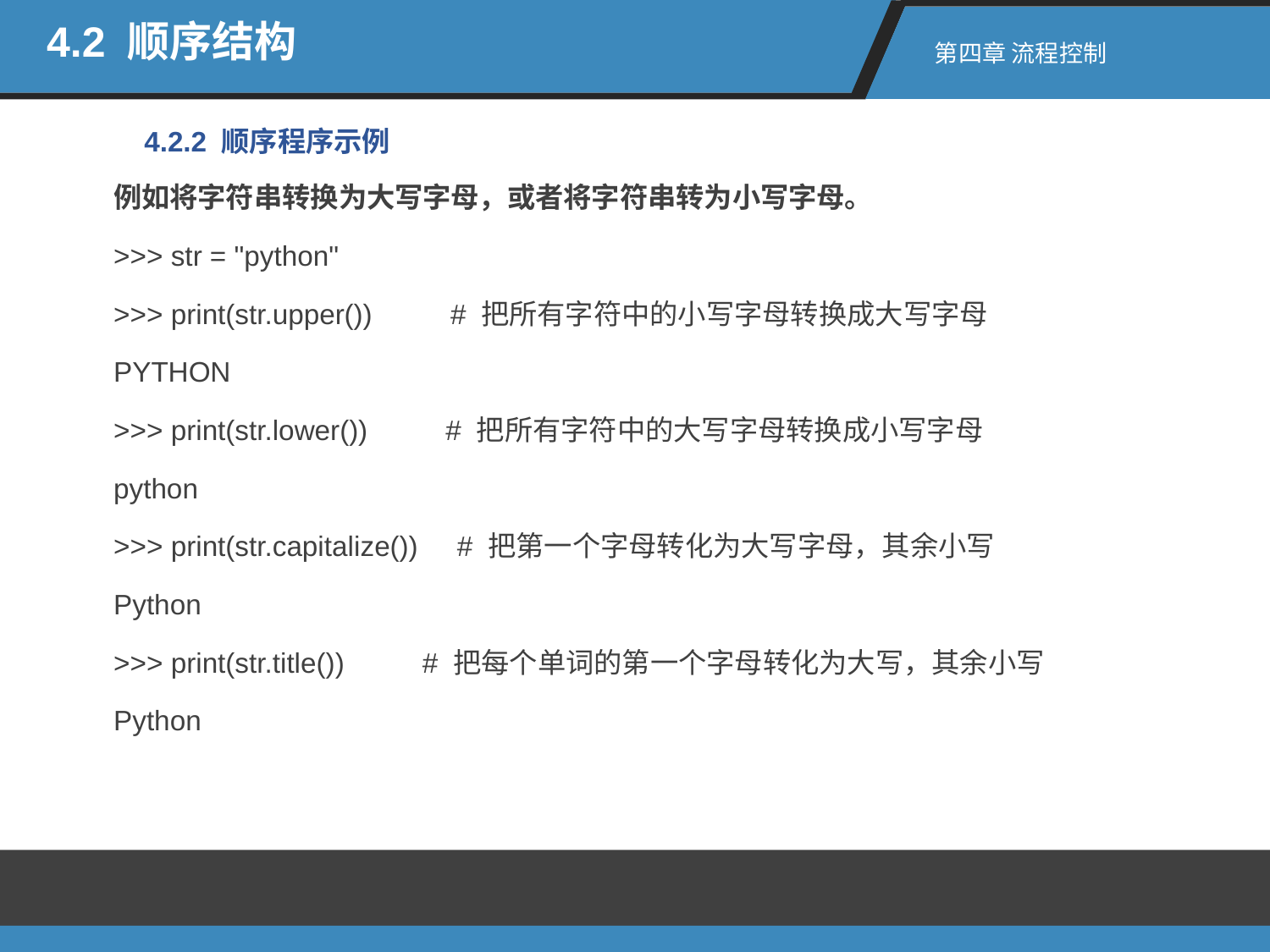

4.2 顺序结构
第四章 流程控制
4.2.2 顺序程序示例
例如将字符串转换为大写字母，或者将字符串转为小写字母。
>>> str = "python"
>>> print(str.upper())          # 把所有字符中的小写字母转换成大写字母
PYTHON
>>> print(str.lower())          # 把所有字符中的大写字母转换成小写字母
python
>>> print(str.capitalize())     # 把第一个字母转化为大写字母，其余小写
Python
>>> print(str.title())          # 把每个单词的第一个字母转化为大写，其余小写
Python